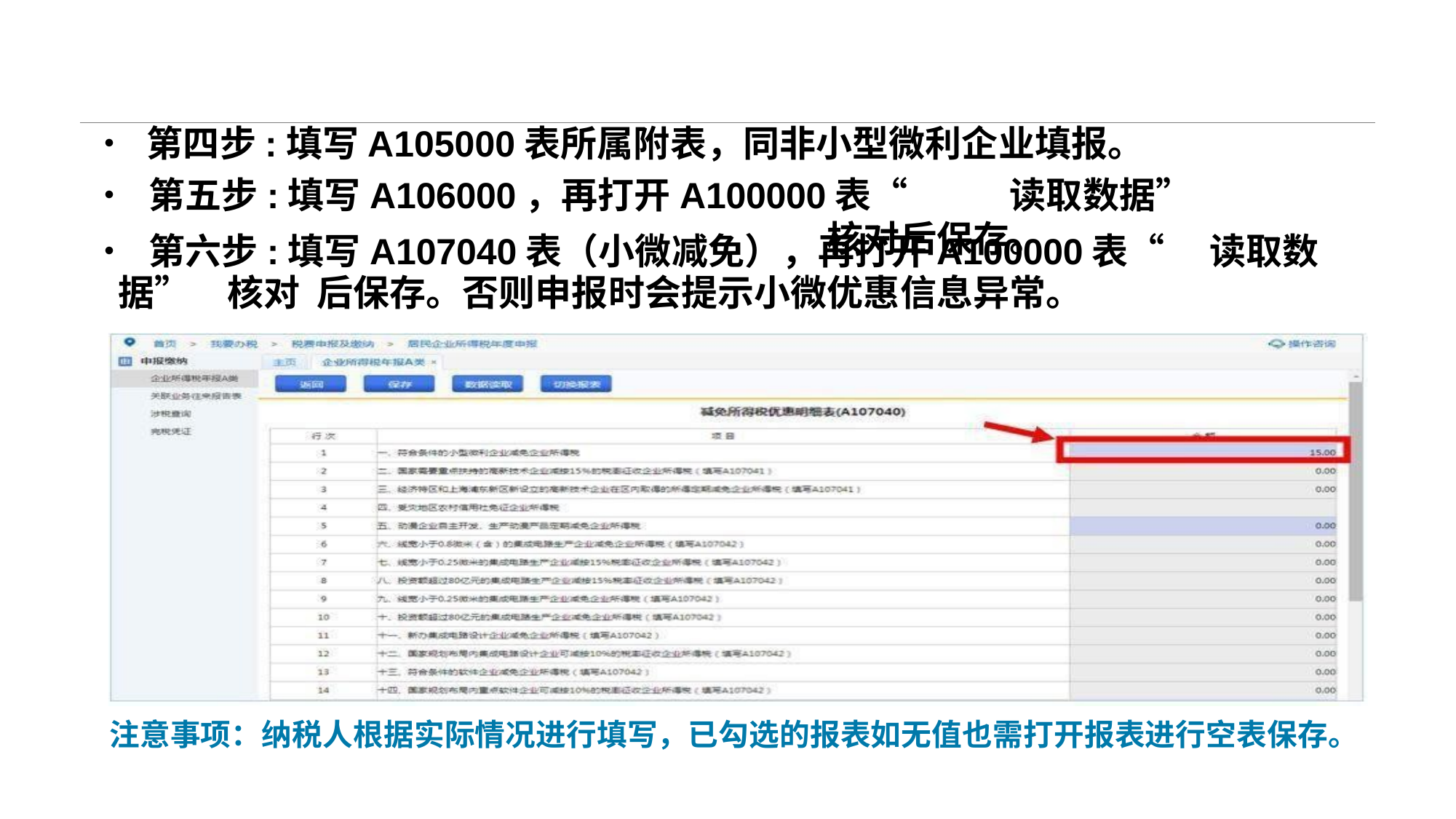

# • 第四步:填写A105000表所属附表，同非小型微利企业填报。
• 第五步:填写A106000，再打开A100000表“	读取数据”	核对后保存。
• 第六步:填写A107040表（小微减免），再打开A100000表“	读取数据”	核对  后保存。否则申报时会提示小微优惠信息异常。

注意事项：纳税人根据实际情况进行填写，已勾选的报表如无值也需打开报表进行空表保存。